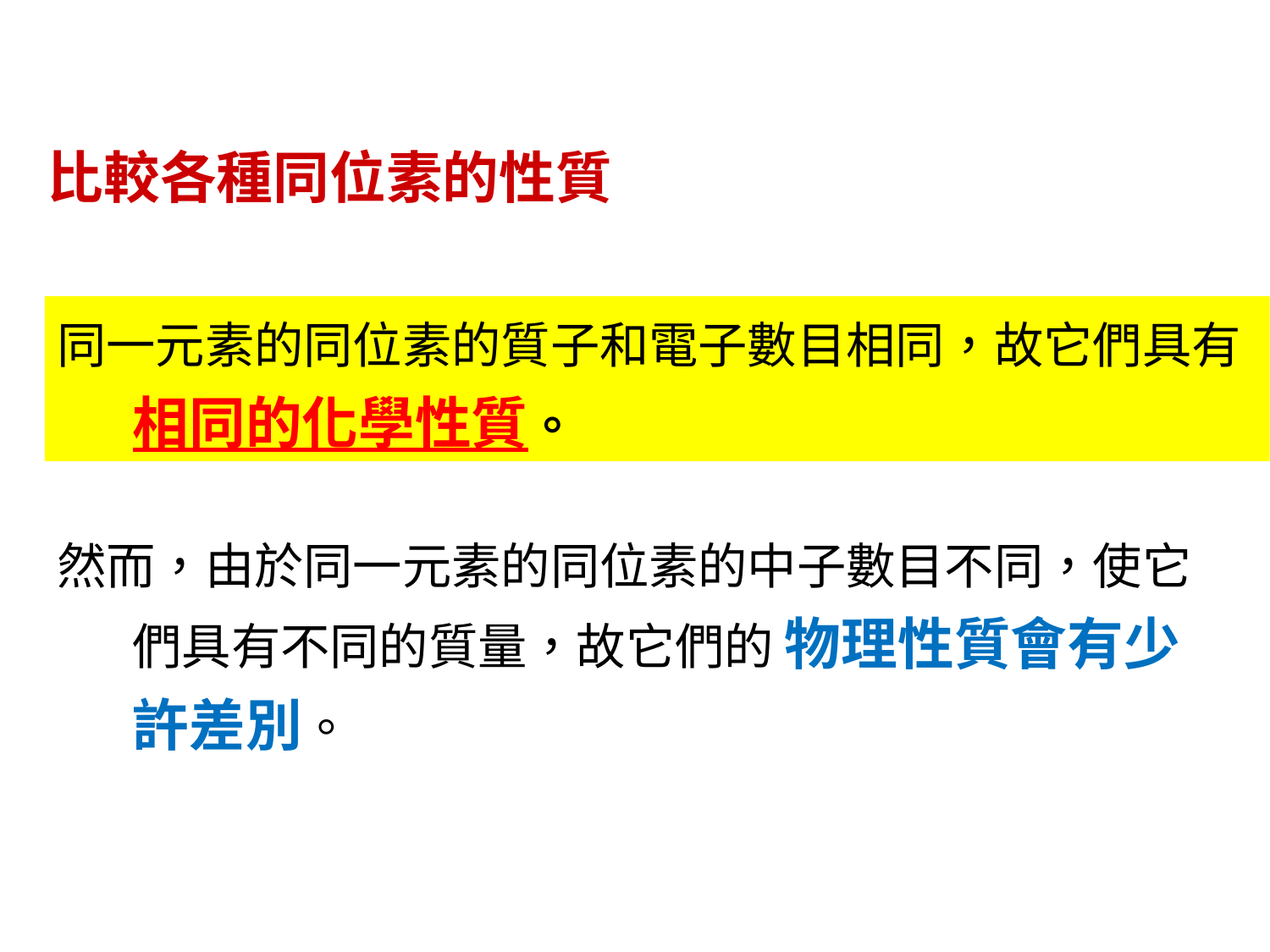

比較各種同位素的性質
同一元素的同位素的質子和電子數目相同，故它們具有 相同的化學性質。
然而，由於同一元素的同位素的中子數目不同，使它們具有不同的質量，故它們的 物理性質會有少許差別。